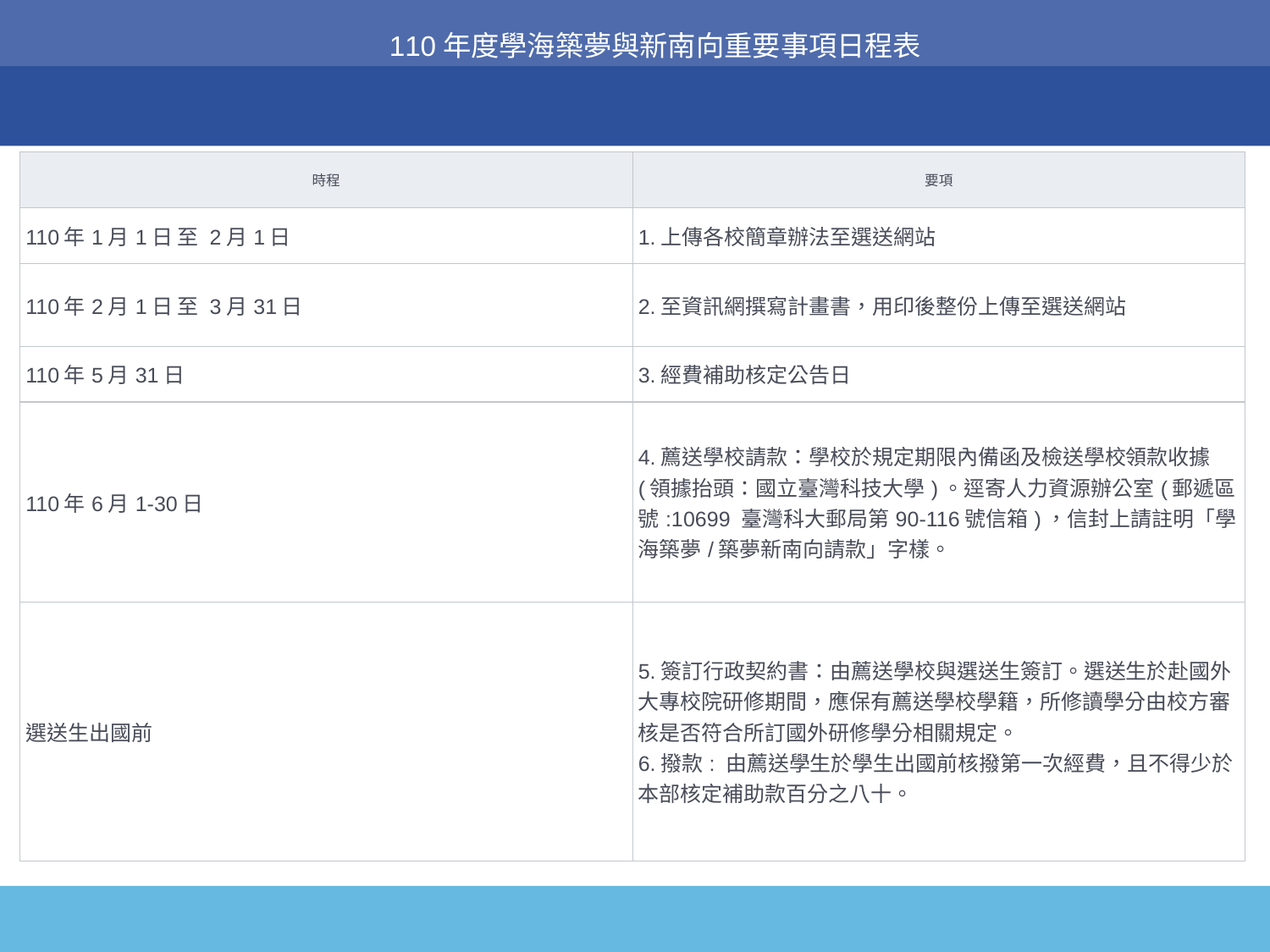

110年度學海築夢與新南向重要事項日程表

| 時程 | 要項 |
| --- | --- |
| 110年1月1日 至 2月1日 | 1.上傳各校簡章辦法至選送網站 |
| 110年2月1日 至 3月31日 | 2.至資訊網撰寫計畫書，用印後整份上傳至選送網站 |
| 110年5月31日 | 3.經費補助核定公告日 |
| 110年6月1-30日 | 4.薦送學校請款：學校於規定期限內備函及檢送學校領款收據(領據抬頭：國立臺灣科技大學)。逕寄人力資源辦公室(郵遞區號:10699 臺灣科大郵局第90-116號信箱)，信封上請註明「學海築夢/築夢新南向請款」字樣。 |
| 選送生出國前 | 5.簽訂行政契約書：由薦送學校與選送生簽訂。選送生於赴國外大專校院研修期間，應保有薦送學校學籍，所修讀學分由校方審核是否符合所訂國外研修學分相關規定。 6.撥款: 由薦送學生於學生出國前核撥第一次經費，且不得少於本部核定補助款百分之八十。 |